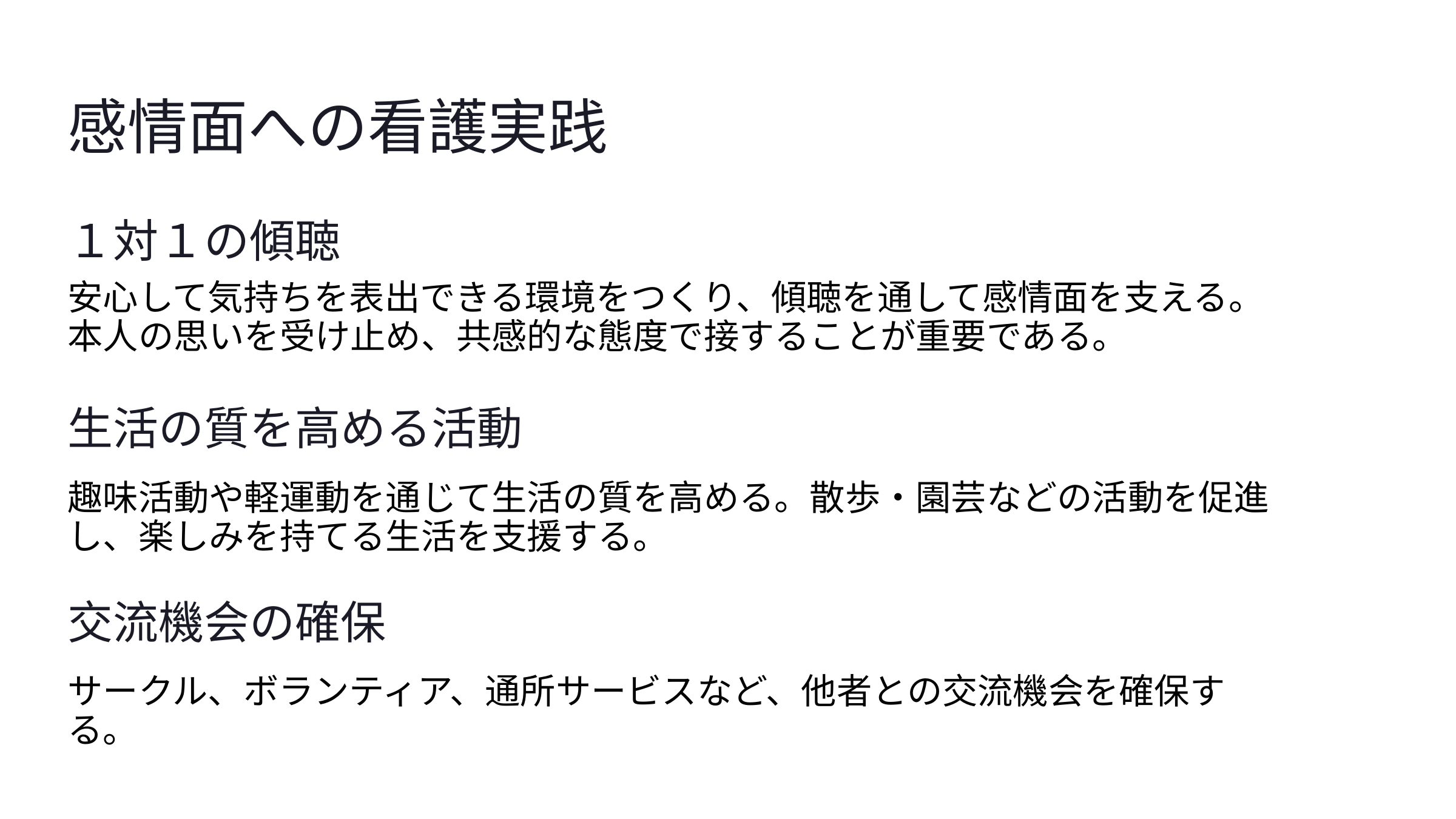

感情面への看護実践
１対１の傾聴
安心して気持ちを表出できる環境をつくり、傾聴を通して感情面を支える。本人の思いを受け止め、共感的な態度で接することが重要である。
生活の質を高める活動
趣味活動や軽運動を通じて生活の質を高める。散歩・園芸などの活動を促進し、楽しみを持てる生活を支援する。
交流機会の確保
サークル、ボランティア、通所サービスなど、他者との交流機会を確保する。